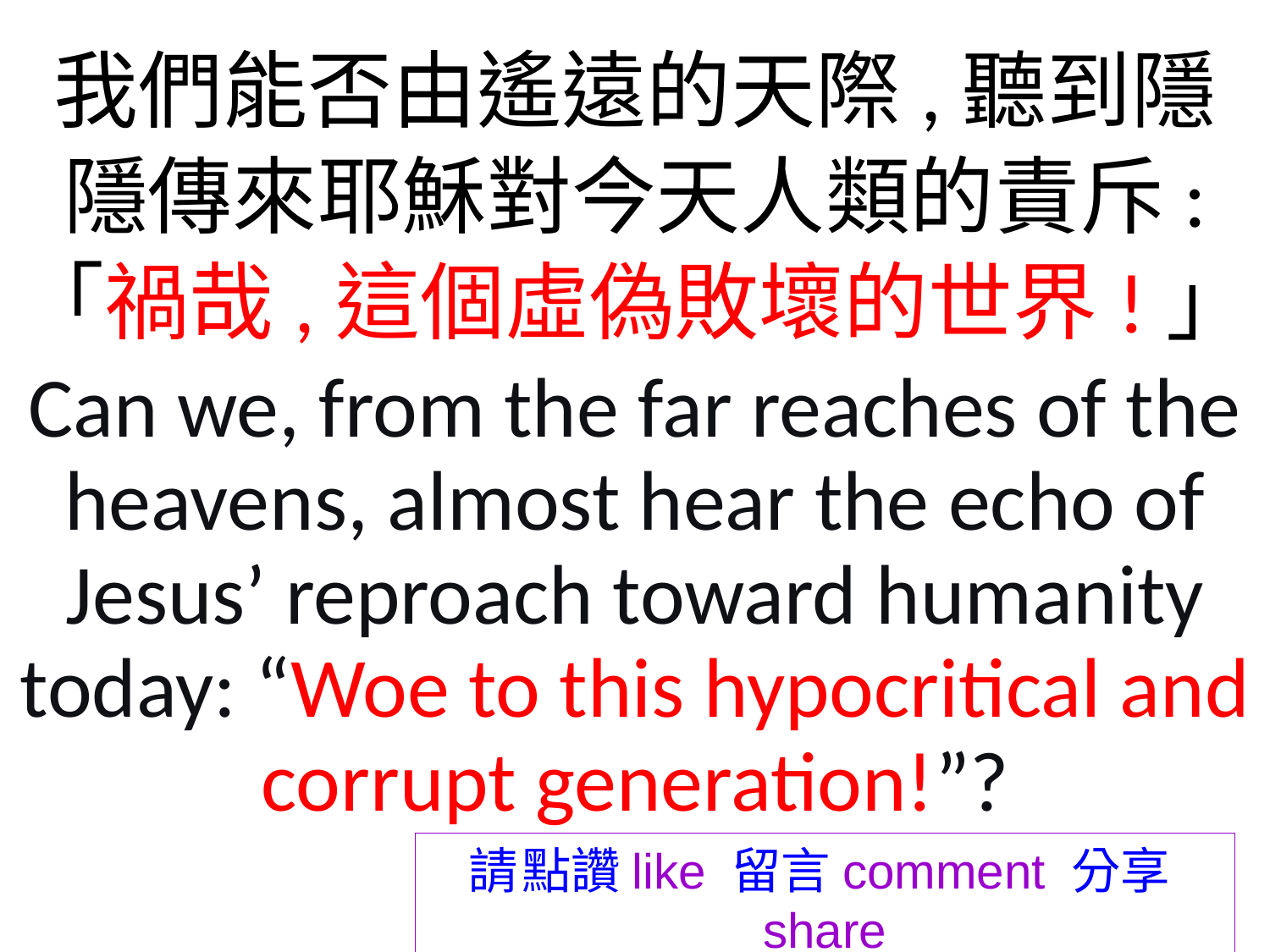

我們能否由遙遠的天際,聽到隱隱傳來耶穌對今天人類的責斥:
「禍哉,這個虛偽敗壞的世界!」
Can we, from the far reaches of the heavens, almost hear the echo of Jesus’ reproach toward humanity today: “Woe to this hypocritical and corrupt generation!”?
請 點讚like 留言comment 分享share